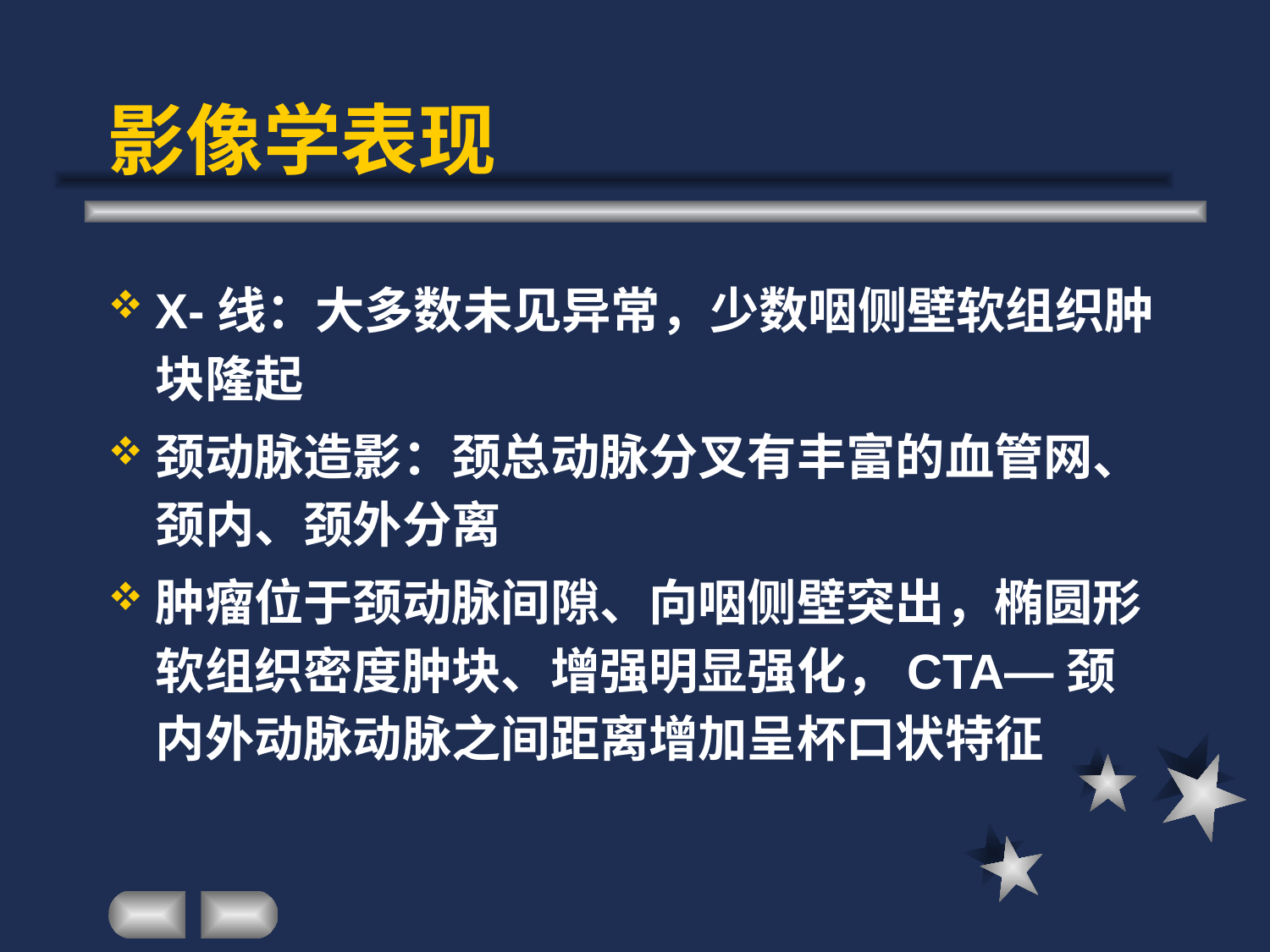

# 影像学表现
X-线：大多数未见异常，少数咽侧壁软组织肿块隆起
颈动脉造影：颈总动脉分叉有丰富的血管网、颈内、颈外分离
肿瘤位于颈动脉间隙、向咽侧壁突出，椭圆形软组织密度肿块、增强明显强化，CTA—颈内外动脉动脉之间距离增加呈杯口状特征